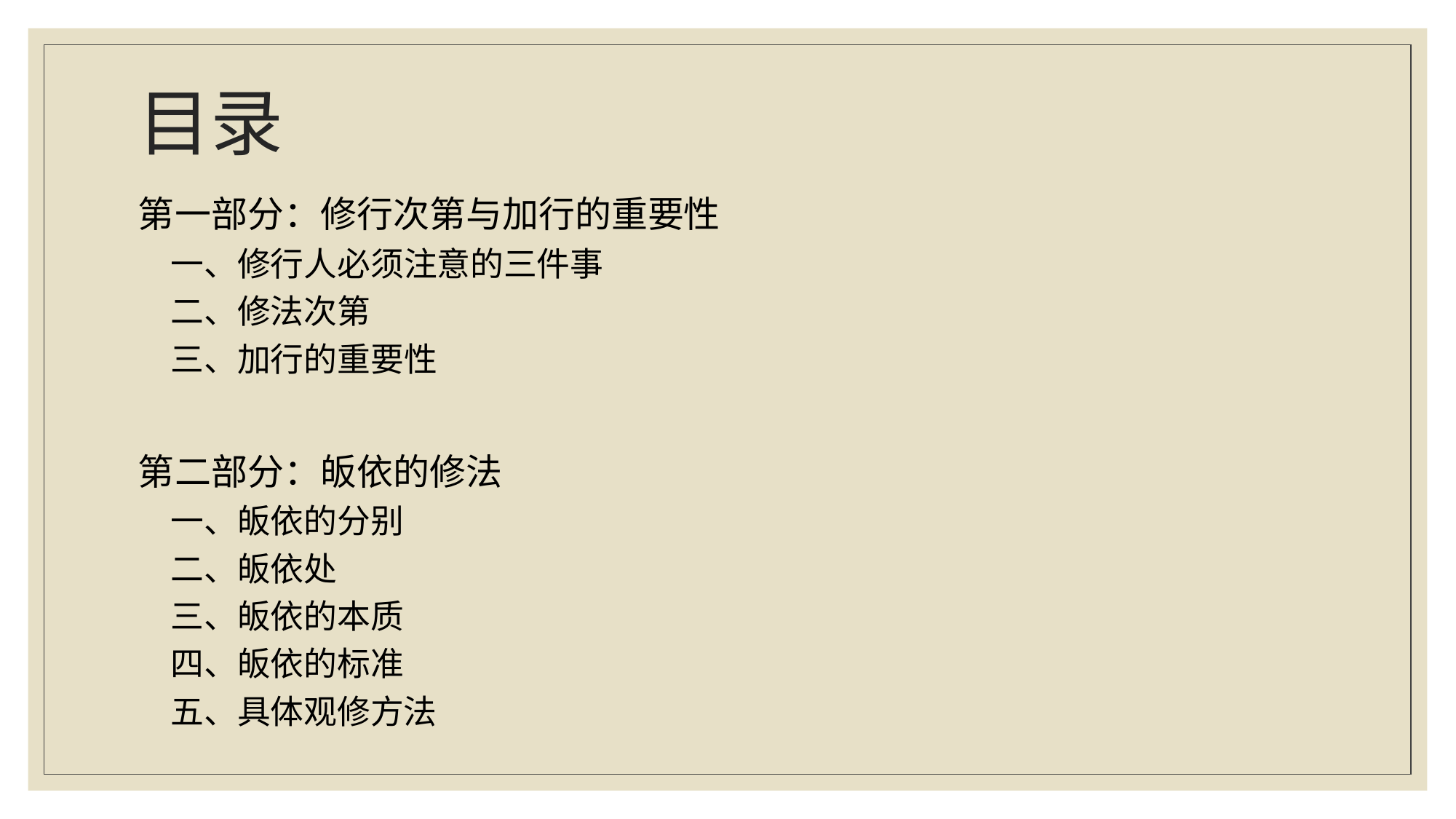

# 目录
第一部分：修行次第与加行的重要性
一、修行人必须注意的三件事
二、修法次第
三、加行的重要性

第二部分：皈依的修法
一、皈依的分别
二、皈依处
三、皈依的本质
四、皈依的标准
五、具体观修方法